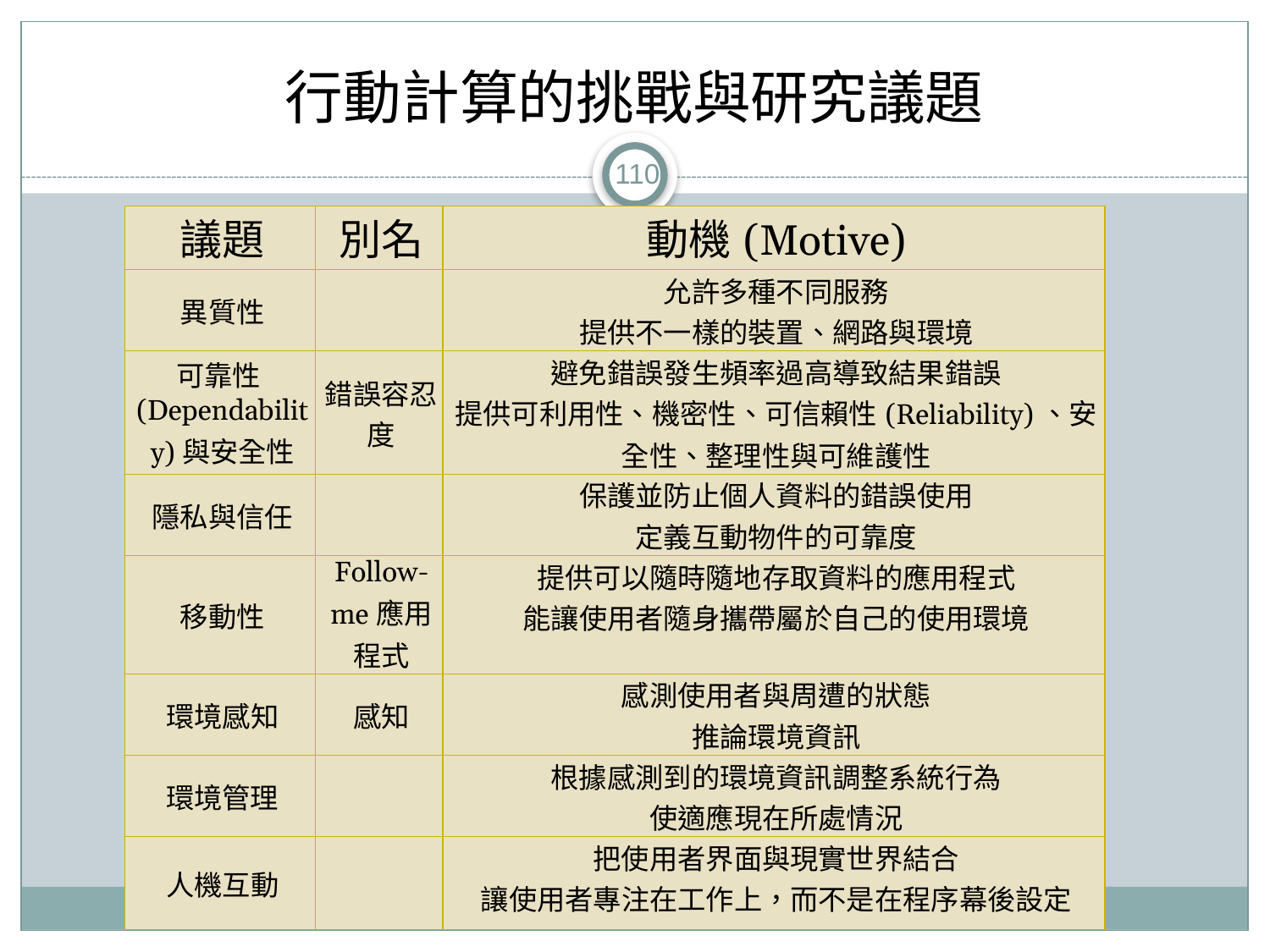

# 行動計算的挑戰與研究議題
110
| 議題 | 別名 | 動機(Motive) |
| --- | --- | --- |
| 異質性 |  | 允許多種不同服務 提供不一樣的裝置、網路與環境 |
| 可靠性(Dependability)與安全性 | 錯誤容忍度 | 避免錯誤發生頻率過高導致結果錯誤 提供可利用性、機密性、可信賴性(Reliability)、安全性、整理性與可維護性 |
| 隱私與信任 |  | 保護並防止個人資料的錯誤使用 定義互動物件的可靠度 |
| 移動性 | Follow-me應用程式 | 提供可以隨時隨地存取資料的應用程式 能讓使用者隨身攜帶屬於自己的使用環境 |
| 環境感知 | 感知 | 感測使用者與周遭的狀態 推論環境資訊 |
| 環境管理 |  | 根據感測到的環境資訊調整系統行為 使適應現在所處情況 |
| 人機互動 |  | 把使用者界面與現實世界結合 讓使用者專注在工作上，而不是在程序幕後設定 |